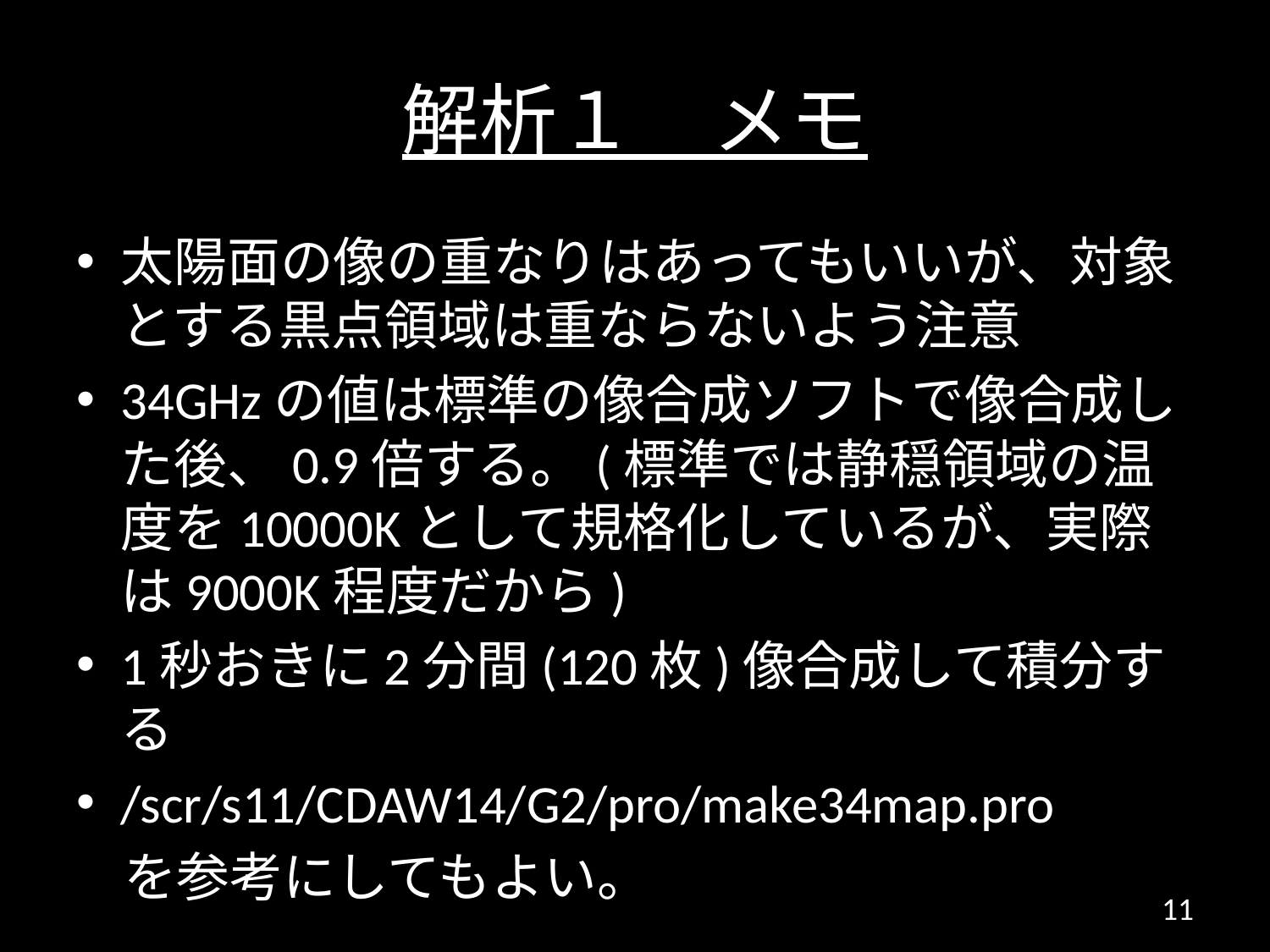

# 解析１　メモ
太陽面の像の重なりはあってもいいが、対象とする黒点領域は重ならないよう注意
34GHzの値は標準の像合成ソフトで像合成した後、0.9倍する。(標準では静穏領域の温度を10000Kとして規格化しているが、実際は9000K程度だから)
1秒おきに2分間(120枚)像合成して積分する
/scr/s11/CDAW14/G2/pro/make34map.pro
   を参考にしてもよい。
11